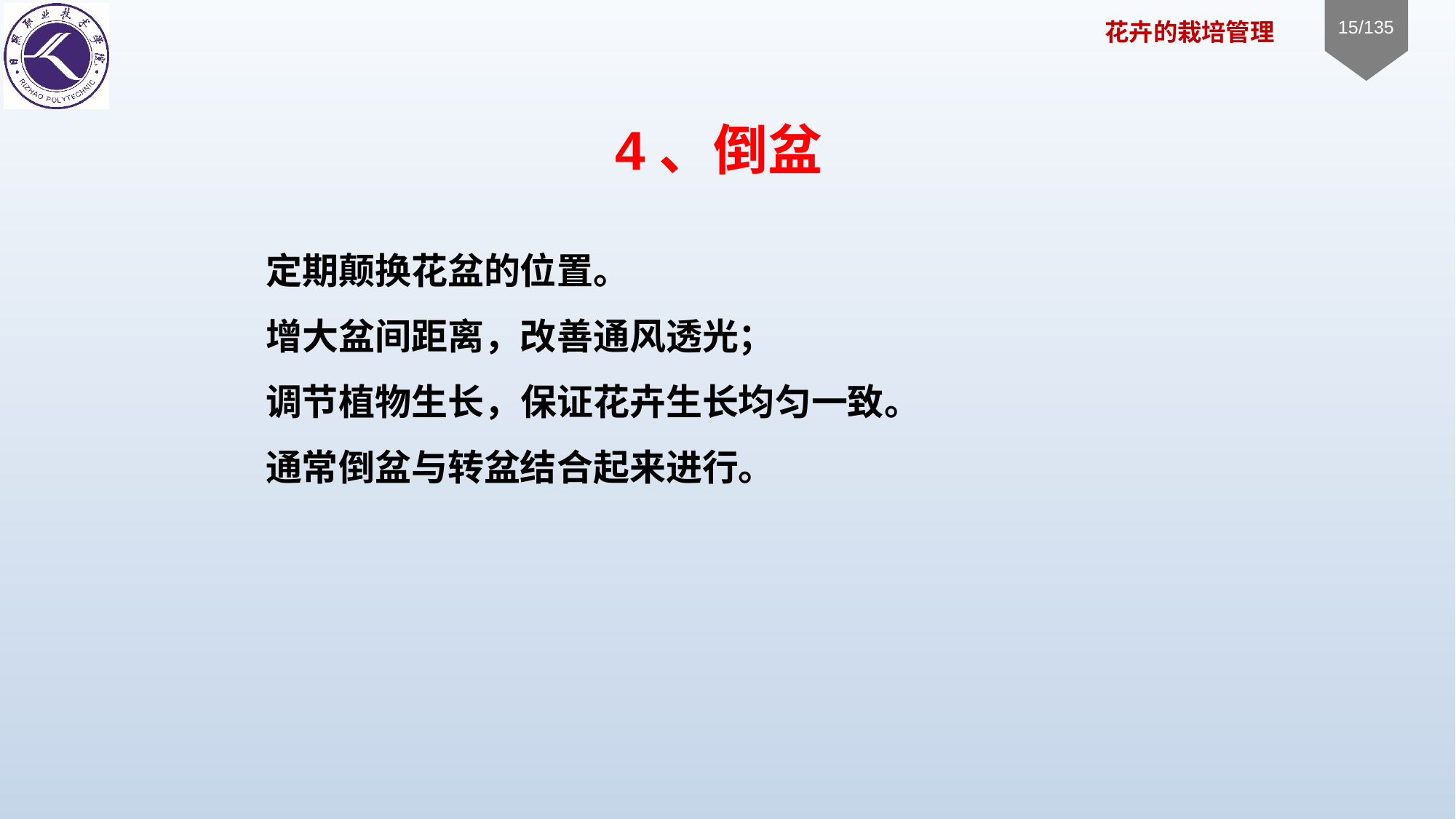

# 4、倒盆
定期颠换花盆的位置。
增大盆间距离，改善通风透光；
调节植物生长，保证花卉生长均匀一致。
通常倒盆与转盆结合起来进行。